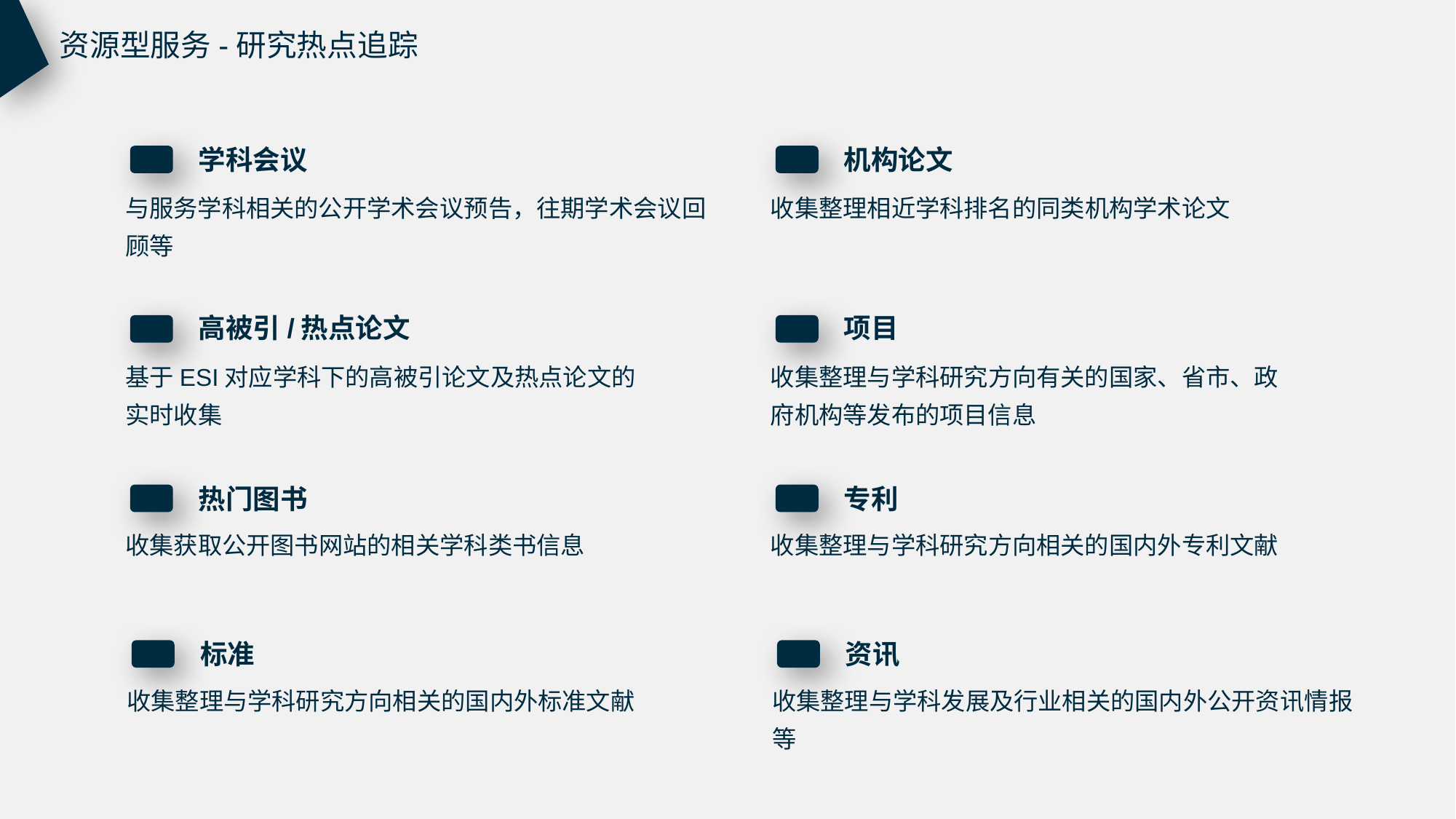

资源型服务-研究热点追踪
学科会议
机构论文

与服务学科相关的公开学术会议预告，往期学术会议回顾等
收集整理相近学科排名的同类机构学术论文
高被引/热点论文
项目

基于ESI对应学科下的高被引论文及热点论文的实时收集
收集整理与学科研究方向有关的国家、省市、政府机构等发布的项目信息
热门图书
专利

收集获取公开图书网站的相关学科类书信息
收集整理与学科研究方向相关的国内外专利文献
标准
资讯

收集整理与学科研究方向相关的国内外标准文献
收集整理与学科发展及行业相关的国内外公开资讯情报等